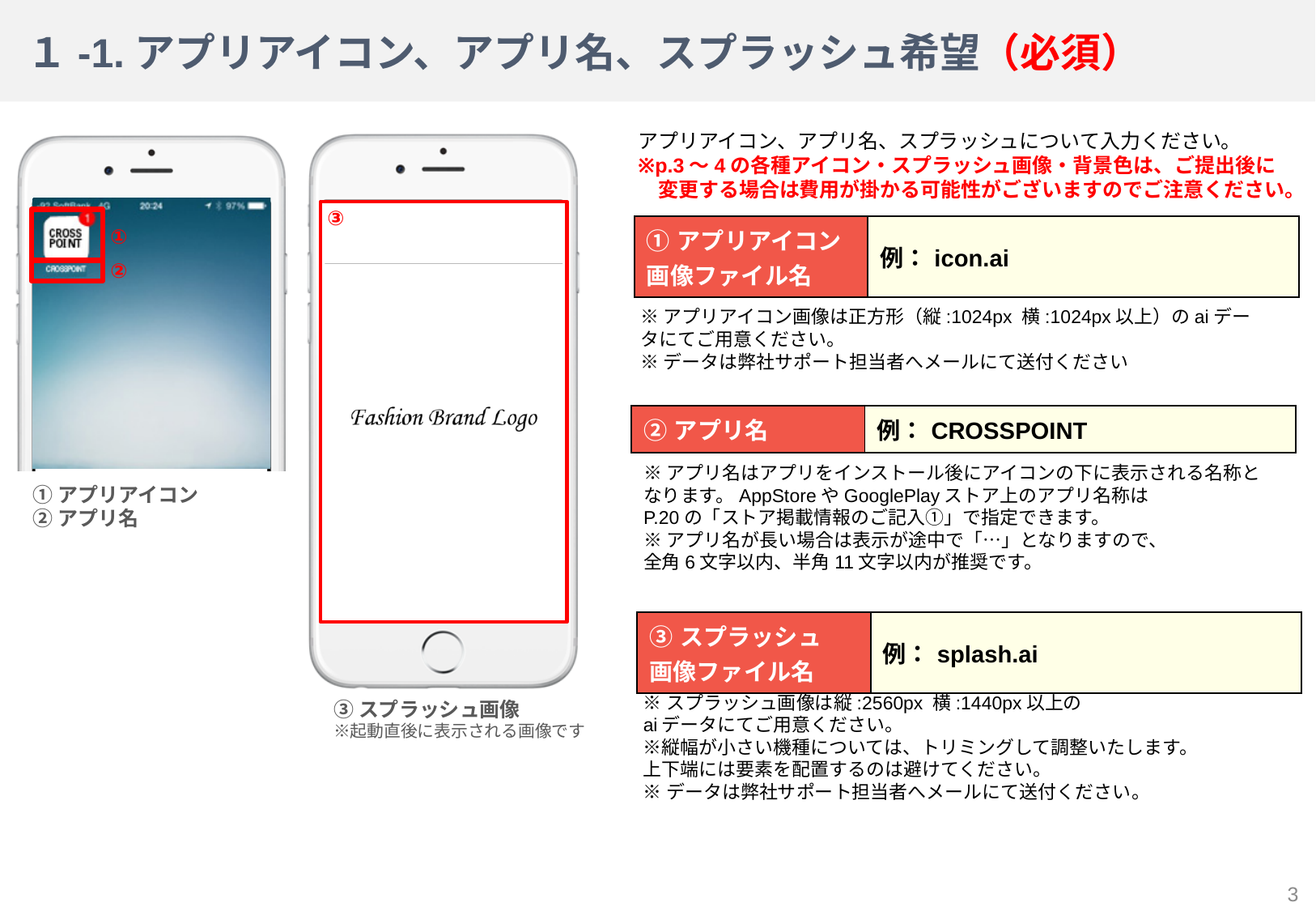

# １-1.アプリアイコン、アプリ名、スプラッシュ希望（必須）
| ①アプリアイコン 画像ファイル名 | 例：icon.ai |
| --- | --- |
| ②アプリ名 | 例：CROSSPOINT |
| --- | --- |
| ③スプラッシュ 画像ファイル名 | 例：splash.ai |
| --- | --- |
3